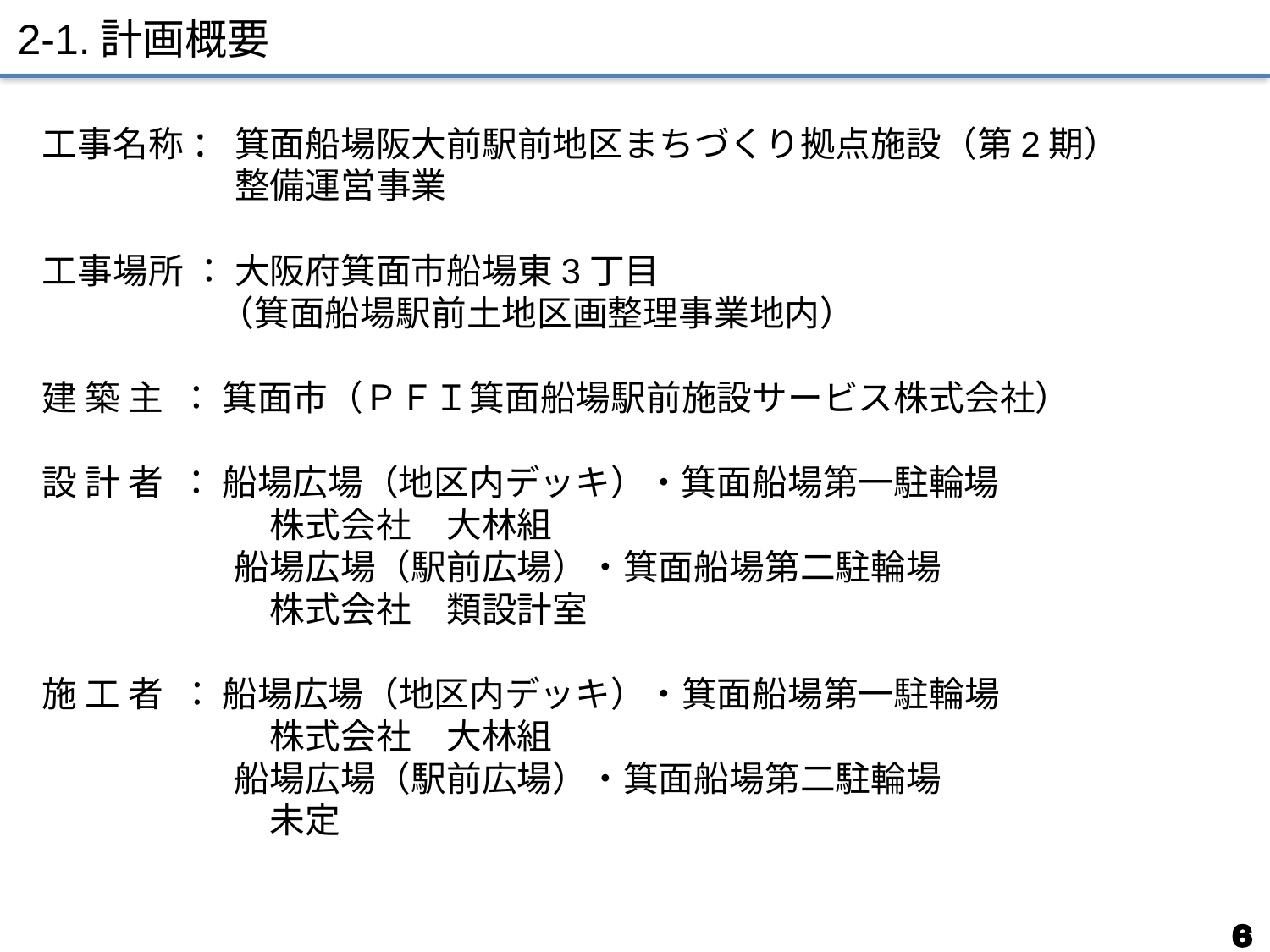

2-1.計画概要
　工事名称 ： 箕面船場阪大前駅前地区まちづくり拠点施設（第2期）
　　　　　　  整備運営事業

　工事場所 ： 大阪府箕面市船場東3丁目
　　　　　　（箕面船場駅前土地区画整理事業地内）

　建 築 主  ： 箕面市（ＰＦＩ箕面船場駅前施設サービス株式会社）

　設 計 者  ： 船場広場（地区内デッキ）・箕面船場第一駐輪場
　　　　　　  　株式会社　大林組
　　　　　　  船場広場（駅前広場）・箕面船場第二駐輪場
　　　　　　  　株式会社　類設計室

　施 工 者  ： 船場広場（地区内デッキ）・箕面船場第一駐輪場
　　　　　　  　株式会社　大林組
　　　　　　  船場広場（駅前広場）・箕面船場第二駐輪場
　　　　　　  　未定
6